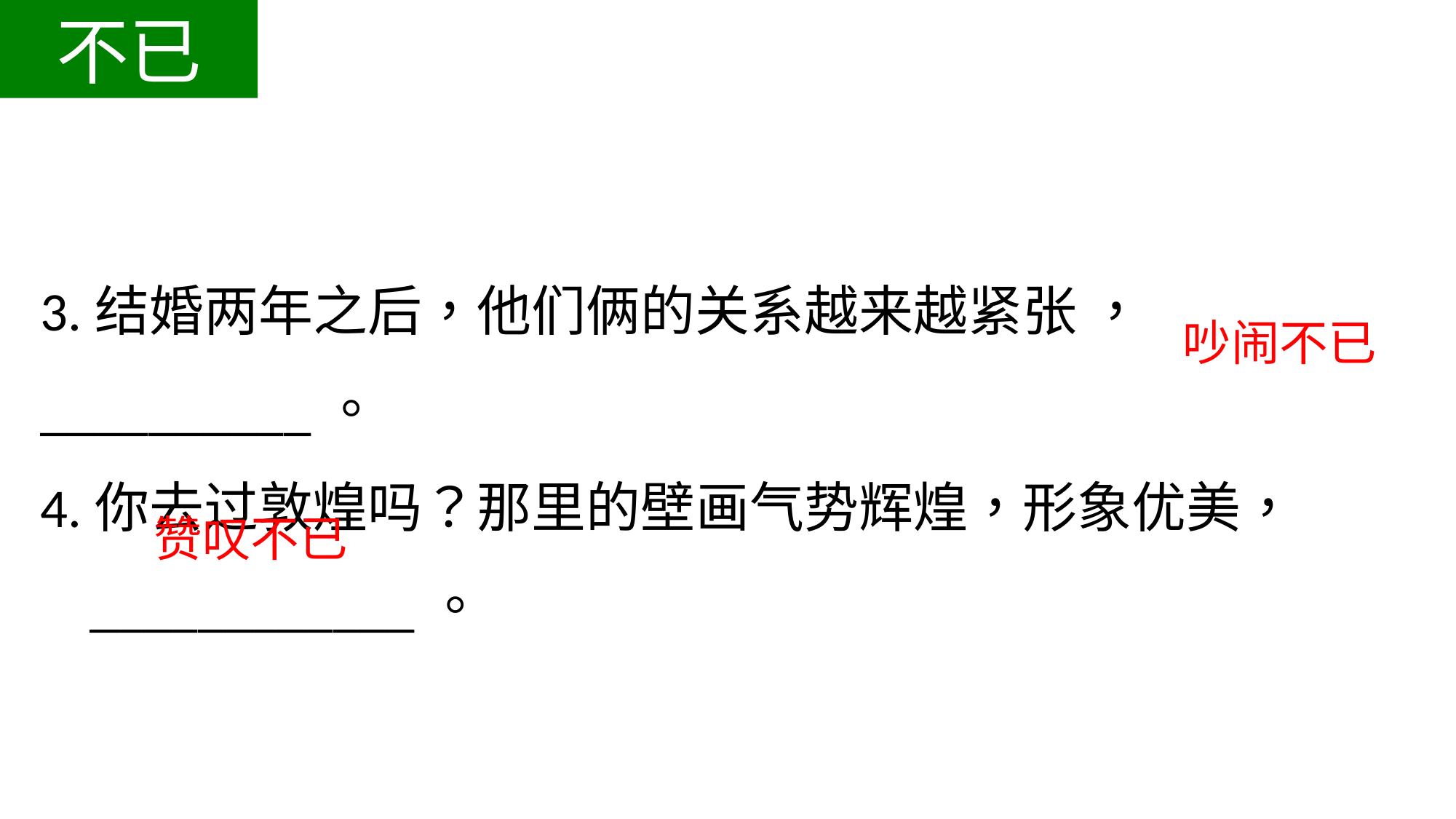

不已
3.结婚两年之后，他们俩的关系越来越紧张 ， __________。
4.你去过敦煌吗？那里的壁画气势辉煌，形象优美，
    ____________。
吵闹不已
赞叹不已